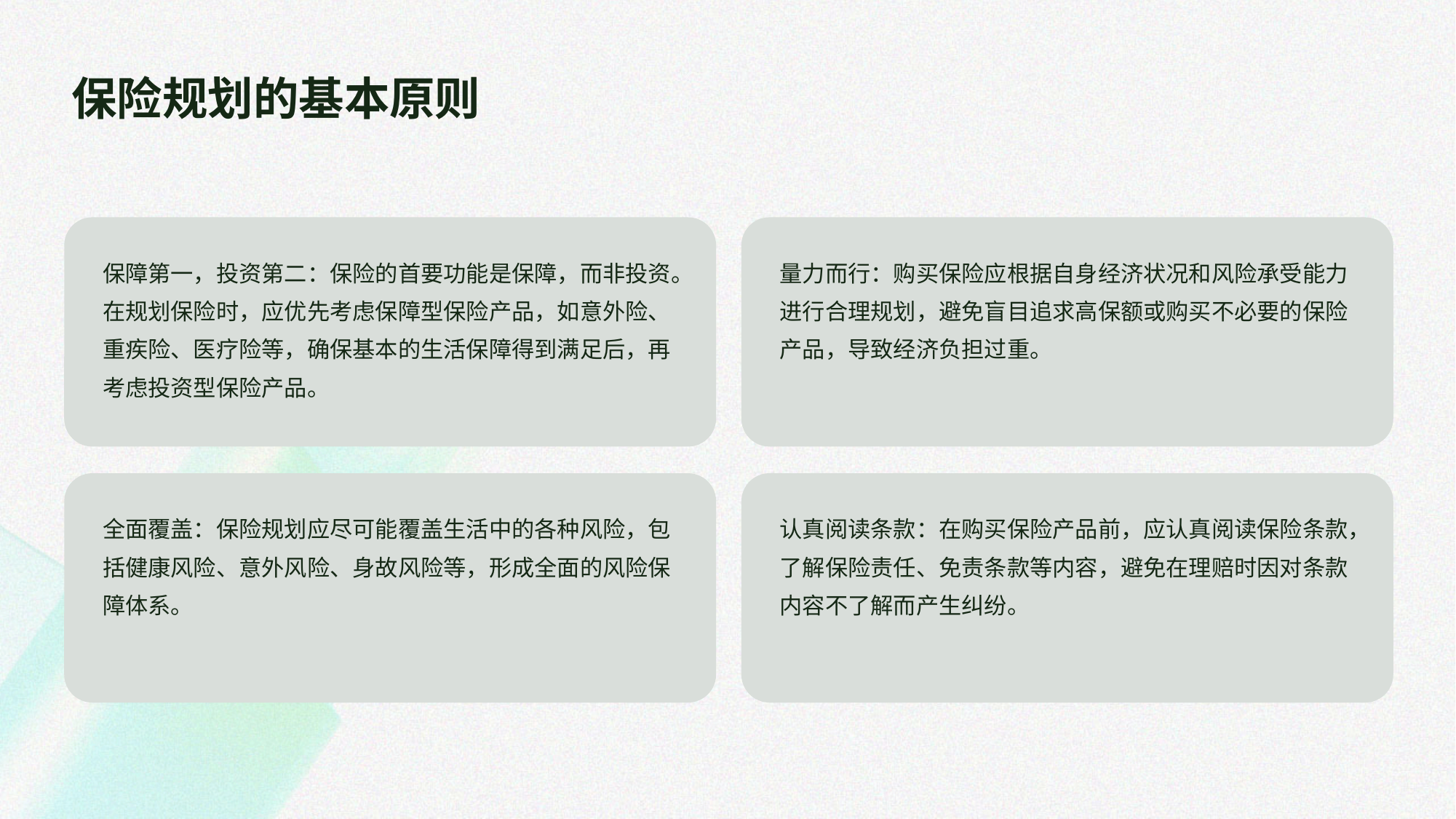

保险规划的基本原则

保障第一，投资第二：保险的首要功能是保障，而非投资。在规划保险时，应优先考虑保障型保险产品，如意外险、重疾险、医疗险等，确保基本的生活保障得到满足后，再考虑投资型保险产品。
量力而行：购买保险应根据自身经济状况和风险承受能力进行合理规划，避免盲目追求高保额或购买不必要的保险产品，导致经济负担过重。

全面覆盖：保险规划应尽可能覆盖生活中的各种风险，包括健康风险、意外风险、身故风险等，形成全面的风险保障体系。
认真阅读条款：在购买保险产品前，应认真阅读保险条款，了解保险责任、免责条款等内容，避免在理赔时因对条款内容不了解而产生纠纷。